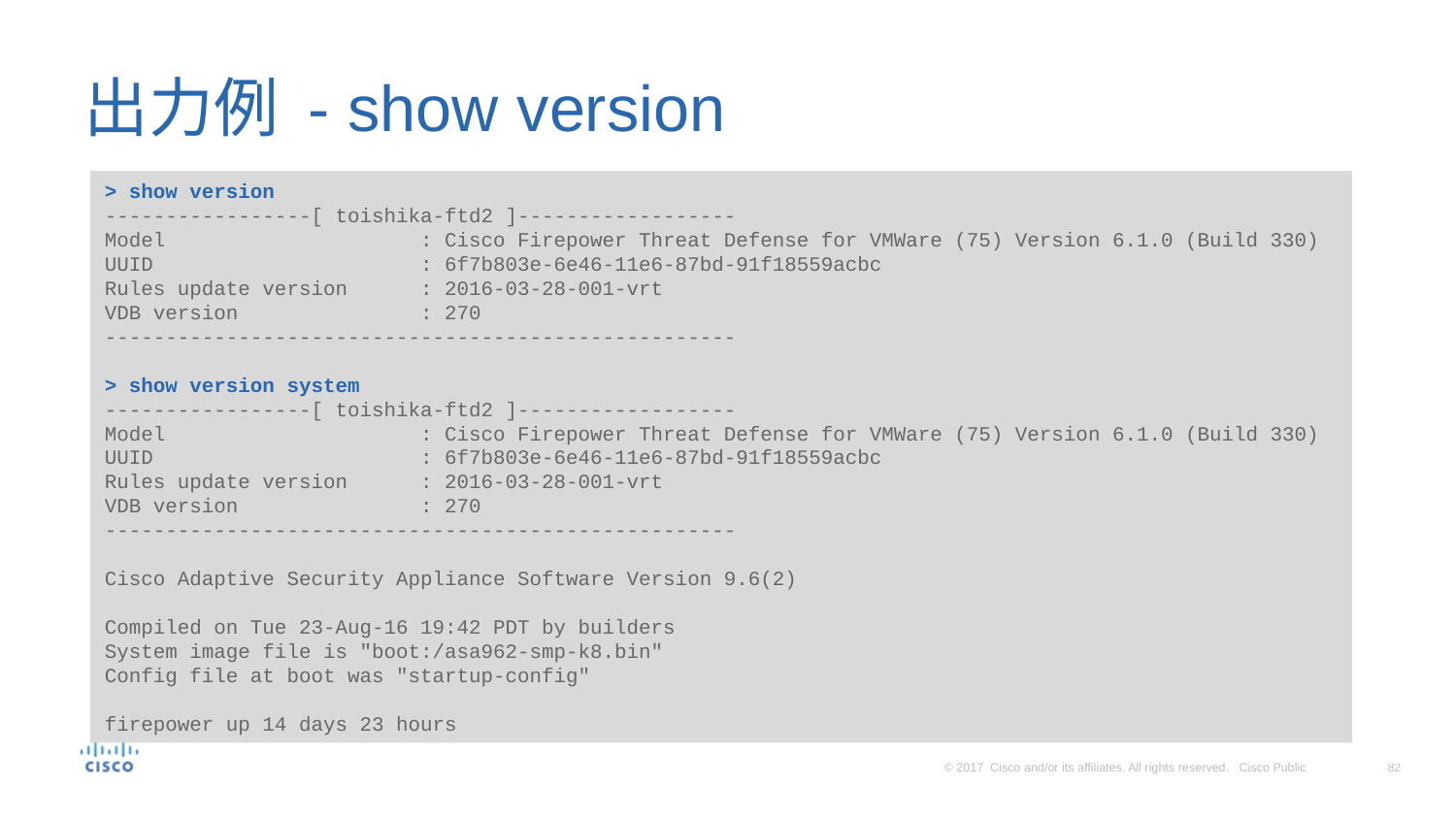

# 出力例 - show version
> show version
-----------------[ toishika-ftd2 ]------------------
Model                     : Cisco Firepower Threat Defense for VMWare (75) Version 6.1.0 (Build 330)
UUID                      : 6f7b803e-6e46-11e6-87bd-91f18559acbc
Rules update version      : 2016-03-28-001-vrt
VDB version               : 270
----------------------------------------------------

> show version system
-----------------[ toishika-ftd2 ]------------------
Model                     : Cisco Firepower Threat Defense for VMWare (75) Version 6.1.0 (Build 330)
UUID                      : 6f7b803e-6e46-11e6-87bd-91f18559acbc
Rules update version      : 2016-03-28-001-vrt
VDB version               : 270
----------------------------------------------------

Cisco Adaptive Security Appliance Software Version 9.6(2)

Compiled on Tue 23-Aug-16 19:42 PDT by builders
System image file is "boot:/asa962-smp-k8.bin"
Config file at boot was "startup-config"

firepower up 14 days 23 hours